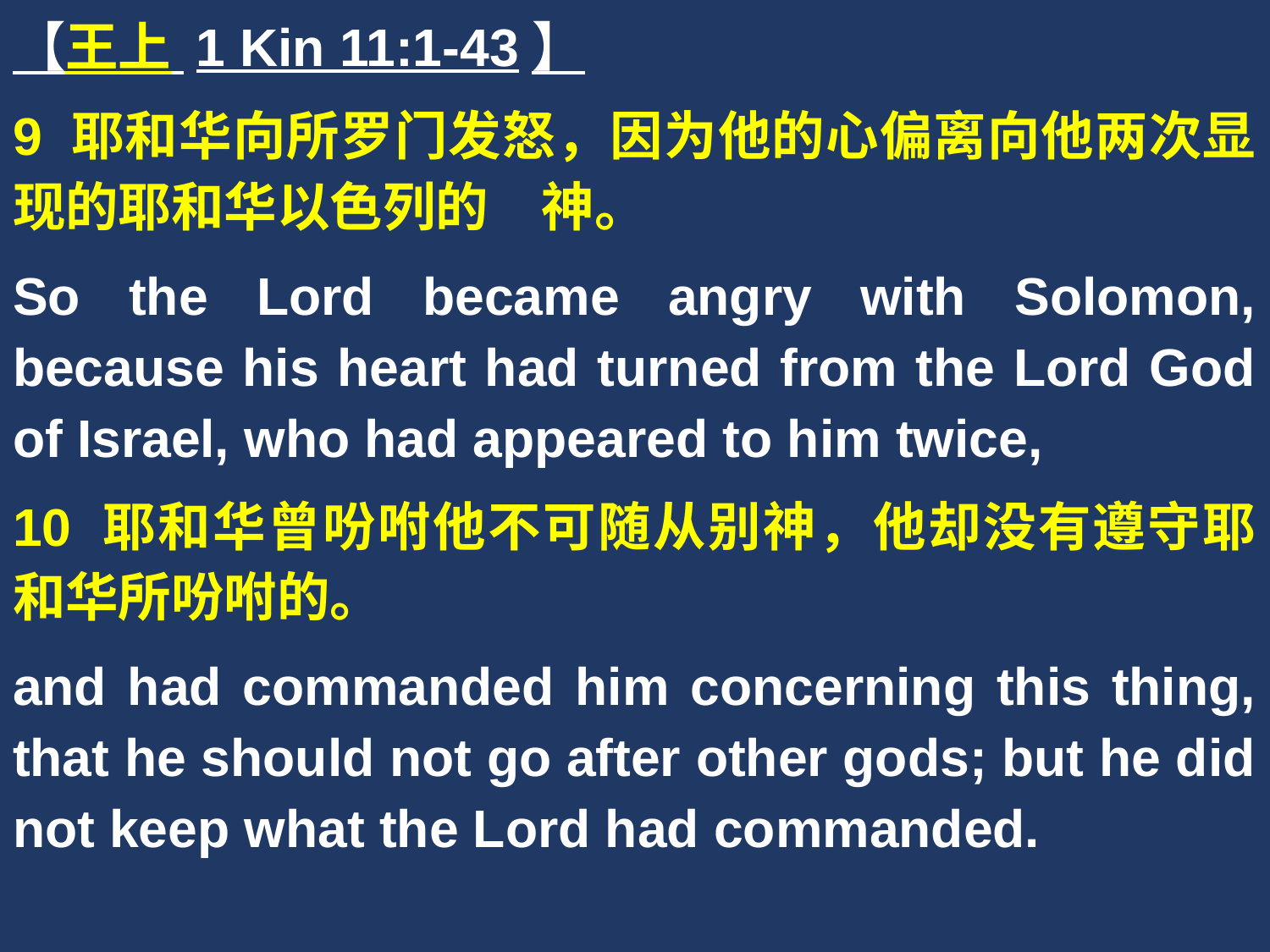

【王上 1 Kin 11:1-43】
9 耶和华向所罗门发怒，因为他的心偏离向他两次显现的耶和华以色列的　神。
So the Lord became angry with Solomon, because his heart had turned from the Lord God of Israel, who had appeared to him twice,
10 耶和华曾吩咐他不可随从别神，他却没有遵守耶和华所吩咐的。
and had commanded him concerning this thing, that he should not go after other gods; but he did not keep what the Lord had commanded.